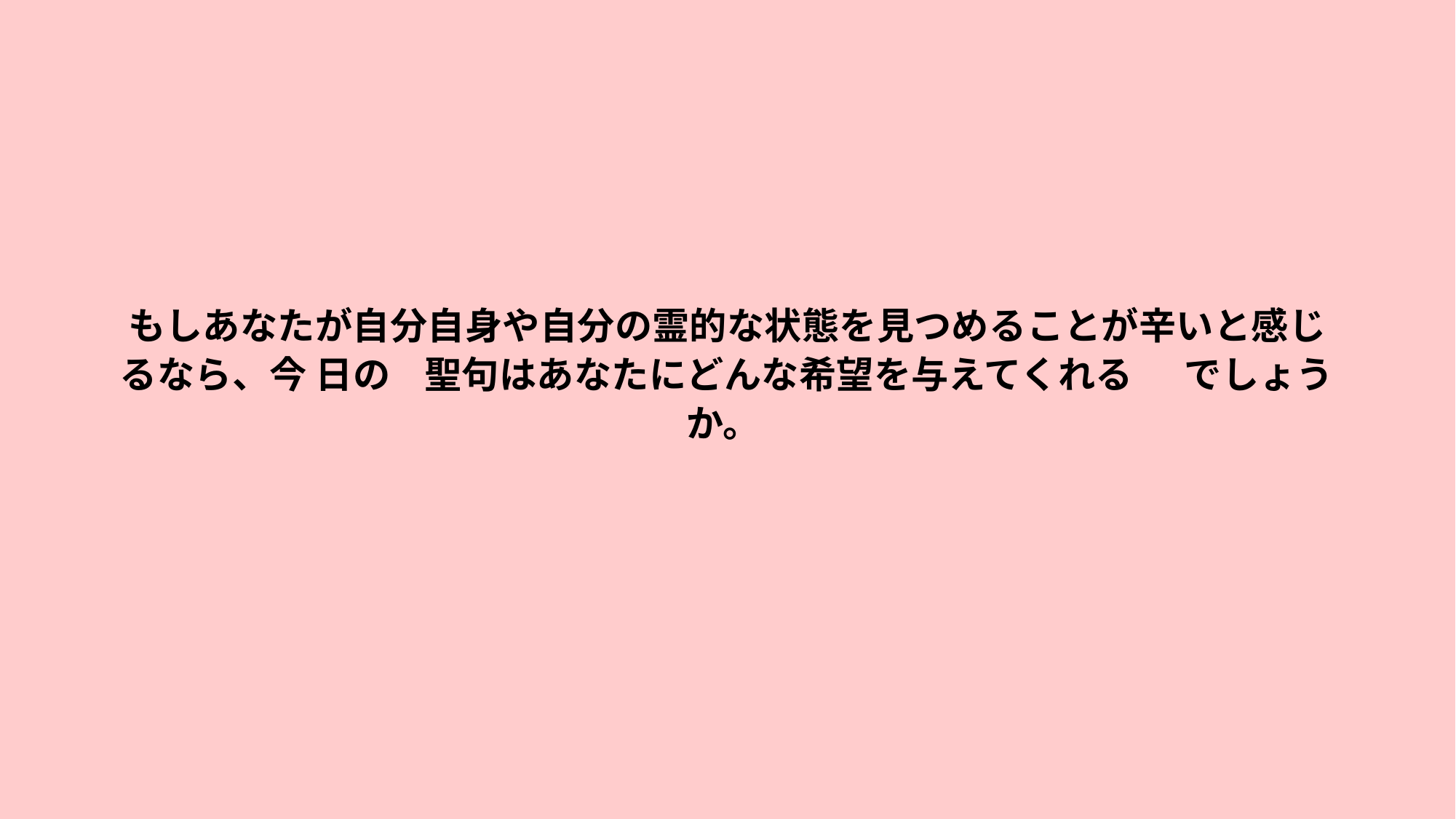

# もしあなたが自分自身や自分の霊的な状態を見つめることが辛いと感じるなら、今 日の    聖句はあなたにどんな希望を与えてくれる      でしょうか。